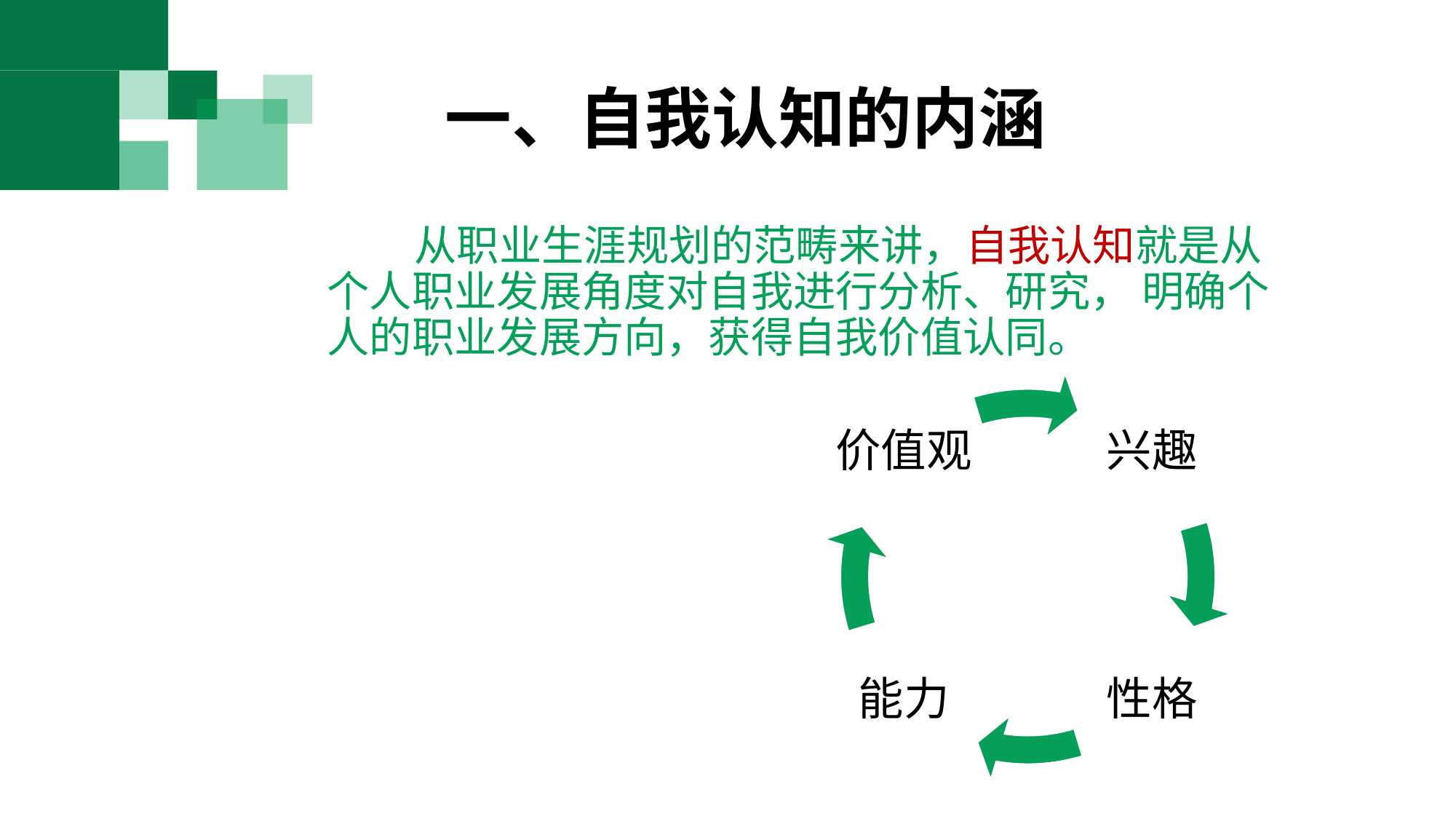

一、自我认知的内涵

        从职业生涯规划的范畴来讲，自我认知就是从个人职业发展角度对自我进行分析、研究， 明确个人的职业发展方向，获得自我价值认同。

兴趣
性格
能力
价值观